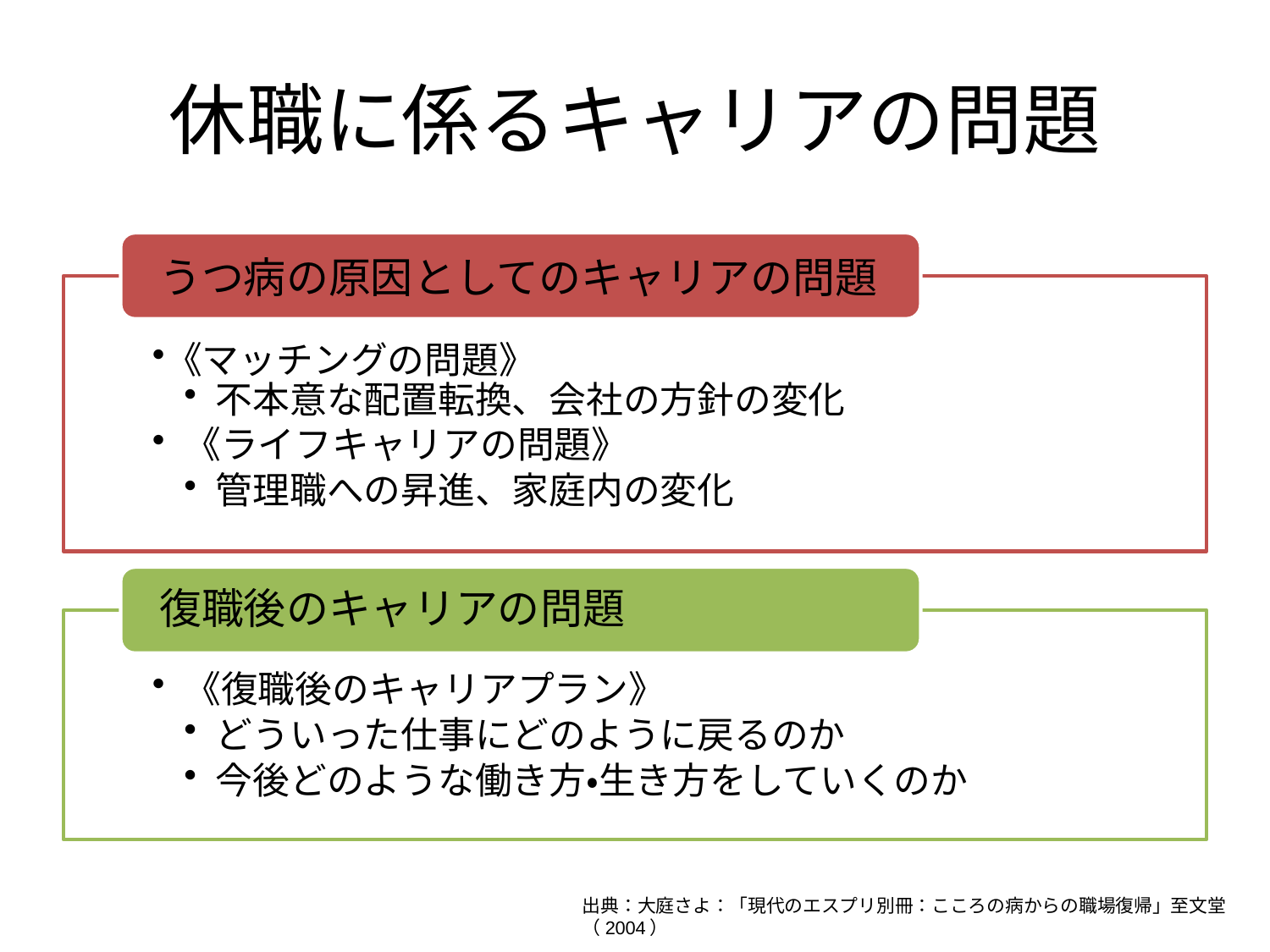

# 休職に係るキャリアの問題
《マッチングの問題》
不本意な配置転換、会社の方針の変化
《ライフキャリアの問題》
管理職への昇進、家庭内の変化
うつ病の原因としてのキャリアの問題
《復職後のキャリアプラン》
どういった仕事にどのように戻るのか
今後どのような働き方・生き方をしていくのか
復職後のキャリアの問題
出典：大庭さよ：「現代のエスプリ別冊：こころの病からの職場復帰」至文堂（2004）